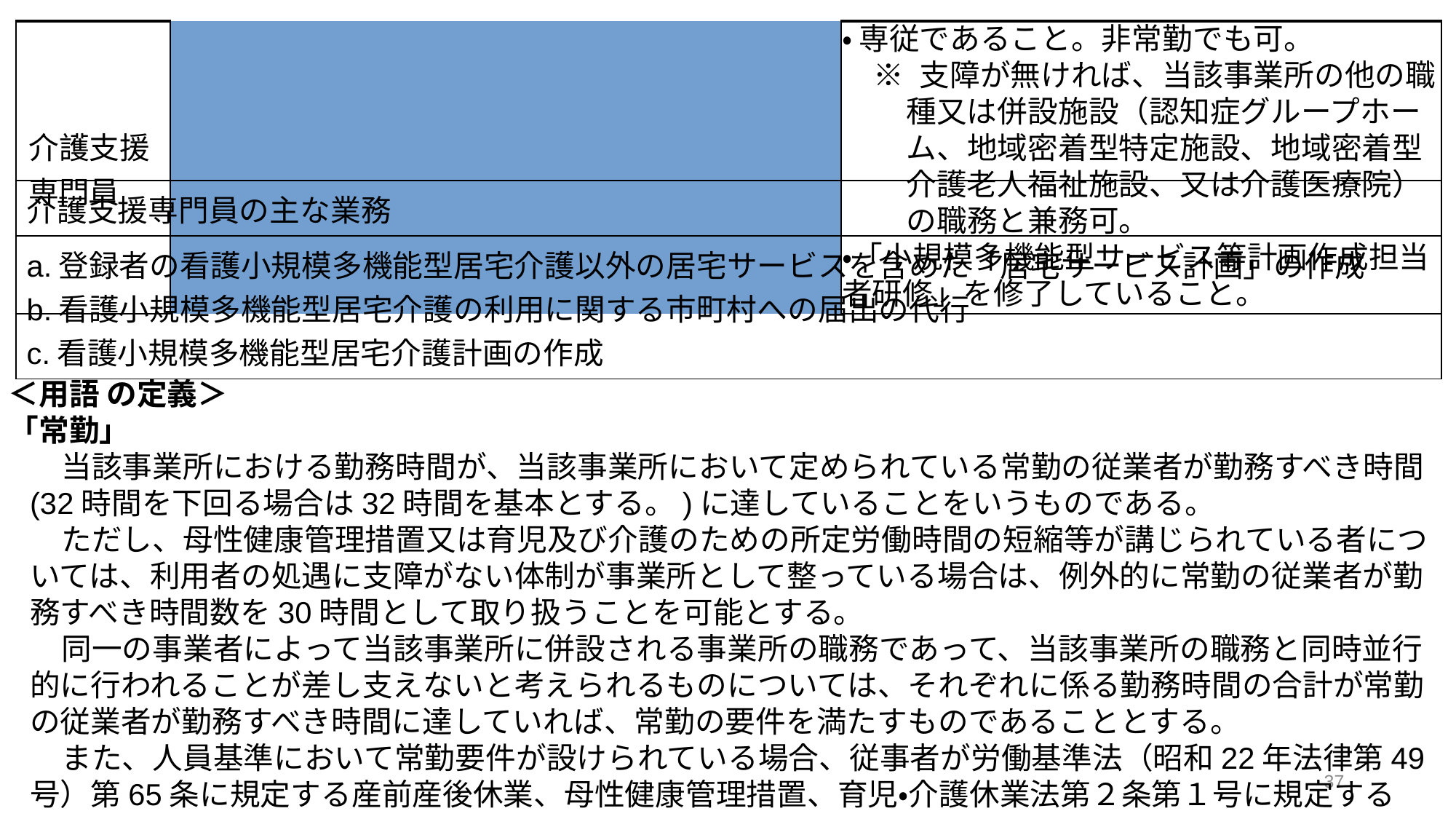

| 介護支援専門員 |  |  | ・ 専従であること。非常勤でも可。 ※ 支障が無ければ、当該事業所の他の職種又は併設施設（認知症グループホーム、地域密着型特定施設、地域密着型介護老人福祉施設、又は介護医療院）の職務と兼務可。 ・「小規模多機能型サービス等計画作成担当者研修」を修了していること。 |  |
| --- | --- | --- | --- | --- |
| 介護支援専門員の主な業務 |  |  |
| --- | --- | --- |
| a.登録者の看護小規模多機能型居宅介護以外の居宅サービスを含めた「居宅サービス計画」の作成 b.看護小規模多機能型居宅介護の利用に関する市町村への届出の代行 c.看護小規模多機能型居宅介護計画の作成 |  |  |
＜用語 の定義＞
「常勤」
当該事業所における勤務時間が、当該事業所において定められている常勤の従業者が勤務すべき時間(32時間を下回る場合は32時間を基本とする。)に達していることをいうものである。
ただし、母性健康管理措置又は育児及び介護のための所定労働時間の短縮等が講じられている者については、利用者の処遇に支障がない体制が事業所として整っている場合は、例外的に常勤の従業者が勤務すべき時間数を30時間として取り扱うことを可能とする。
同一の事業者によって当該事業所に併設される事業所の職務であって、当該事業所の職務と同時並行的に行われることが差し支えないと考えられるものについては、それぞれに係る勤務時間の合計が常勤の従業者が勤務すべき時間に達していれば、常勤の要件を満たすものであることとする。
また、人員基準において常勤要件が設けられている場合、従事者が労働基準法（昭和22年法律第49号）第65条に規定する産前産後休業、母性健康管理措置、育児・介護休業法第２条第１号に規定する
37